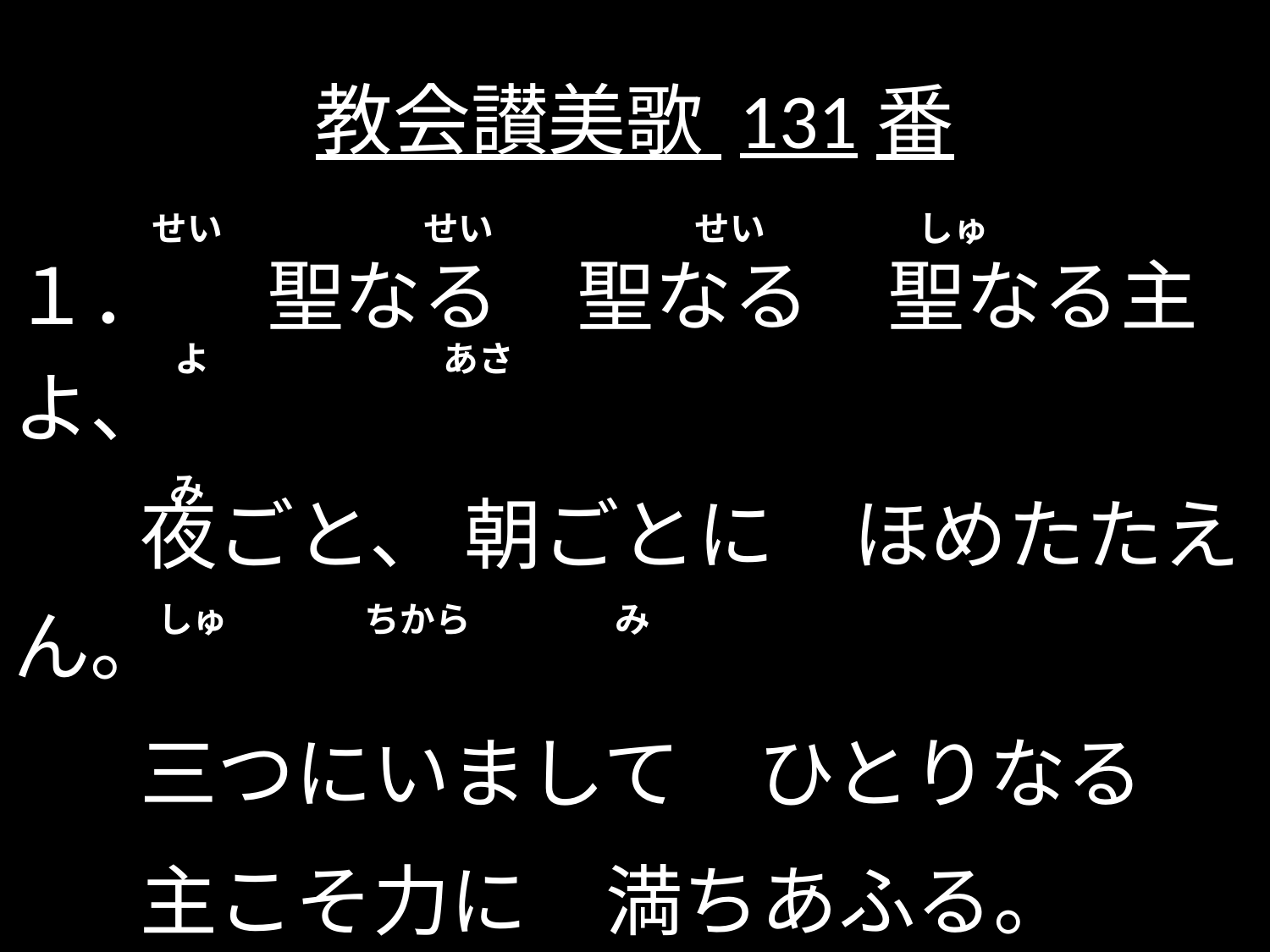

# 教会讃美歌 131番
                せい                         せい                         せい                   しゅ
１．	聖なる　聖なる　聖なる主よ、
	夜ごと、 朝ごとに　ほめたたえん。
	三つにいまして　ひとりなる
	主こそ力に　満ちあふる。
                   よ                             あさ
                  み
                 しゅ                 ちから                  み